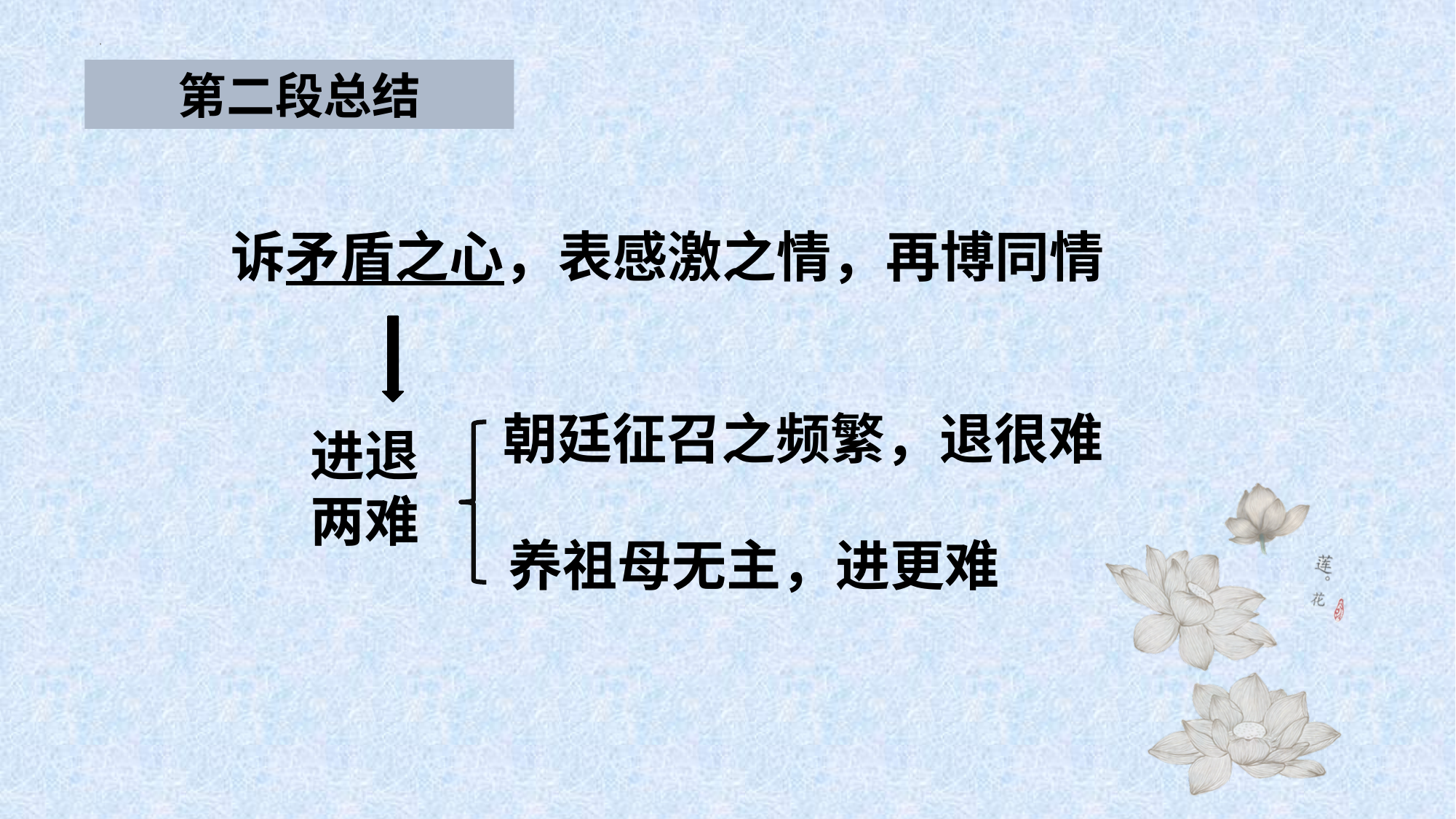

第二段总结
诉矛盾之心，表感激之情，再博同情

朝廷征召之频繁，退很难
进退两难

养祖母无主，进更难